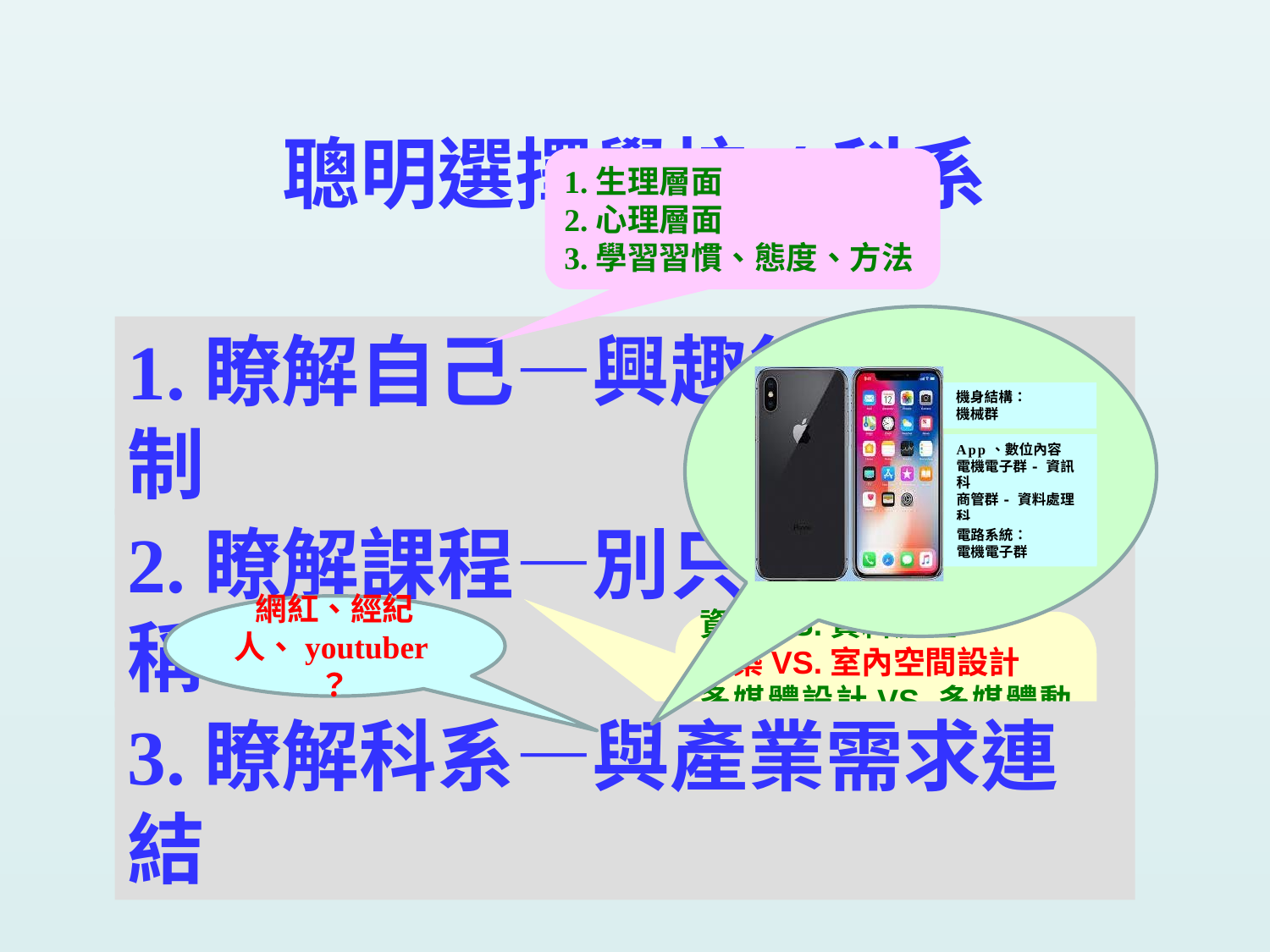

聰明選擇學校/科系
1.生理層面
2.心理層面
3.學習習慣、態度、方法

機身結構：
機械群
App、數位內容
電機電子群-資訊科
商管群-資料處理科
設計群-廣告設計科
電路系統：
電機電子群
1.瞭解自己—興趣能力和限制
2.瞭解課程—別只看科系名稱
網紅、經紀人、youtuber？
資訊VS.資料處理
建築VS.室內空間設計
多媒體設計VS.多媒體動畫
廣告設計VS.圖文傳播
餐飲管理VS.食品加工
機電VS.控制
3.瞭解科系—與產業需求連結